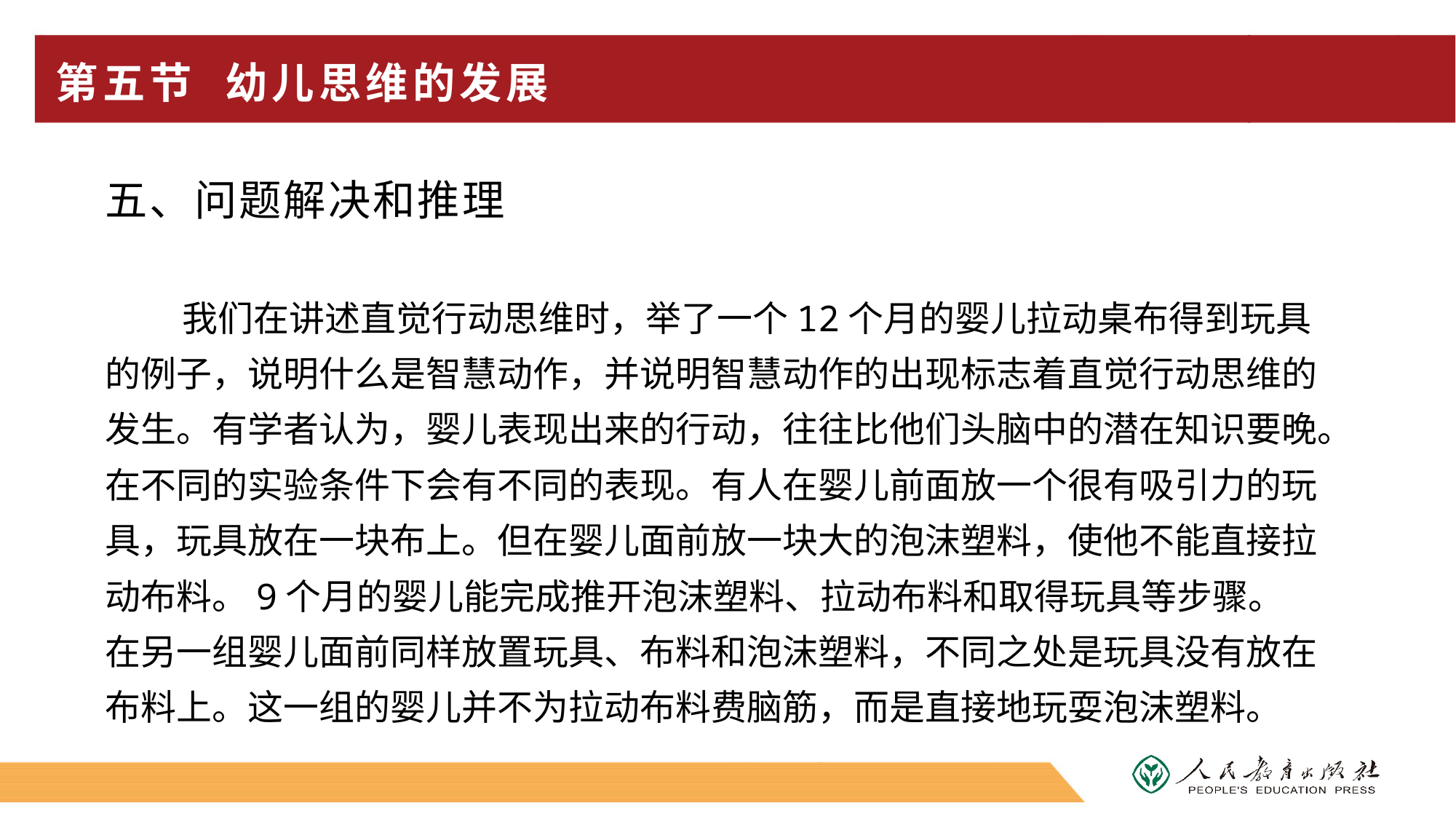

# 第五节  幼儿思维的发展
五、问题解决和推理
我们在讲述直觉行动思维时，举了一个12个月的婴儿拉动桌布得到玩具的例子，说明什么是智慧动作，并说明智慧动作的出现标志着直觉行动思维的发生。有学者认为，婴儿表现出来的行动，往往比他们头脑中的潜在知识要晚。在不同的实验条件下会有不同的表现。有人在婴儿前面放一个很有吸引力的玩具，玩具放在一块布上。但在婴儿面前放一块大的泡沫塑料，使他不能直接拉动布料。9个月的婴儿能完成推开泡沫塑料、拉动布料和取得玩具等步骤。在另一组婴儿面前同样放置玩具、布料和泡沫塑料，不同之处是玩具没有放在布料上。这一组的婴儿并不为拉动布料费脑筋，而是直接地玩耍泡沫塑料。